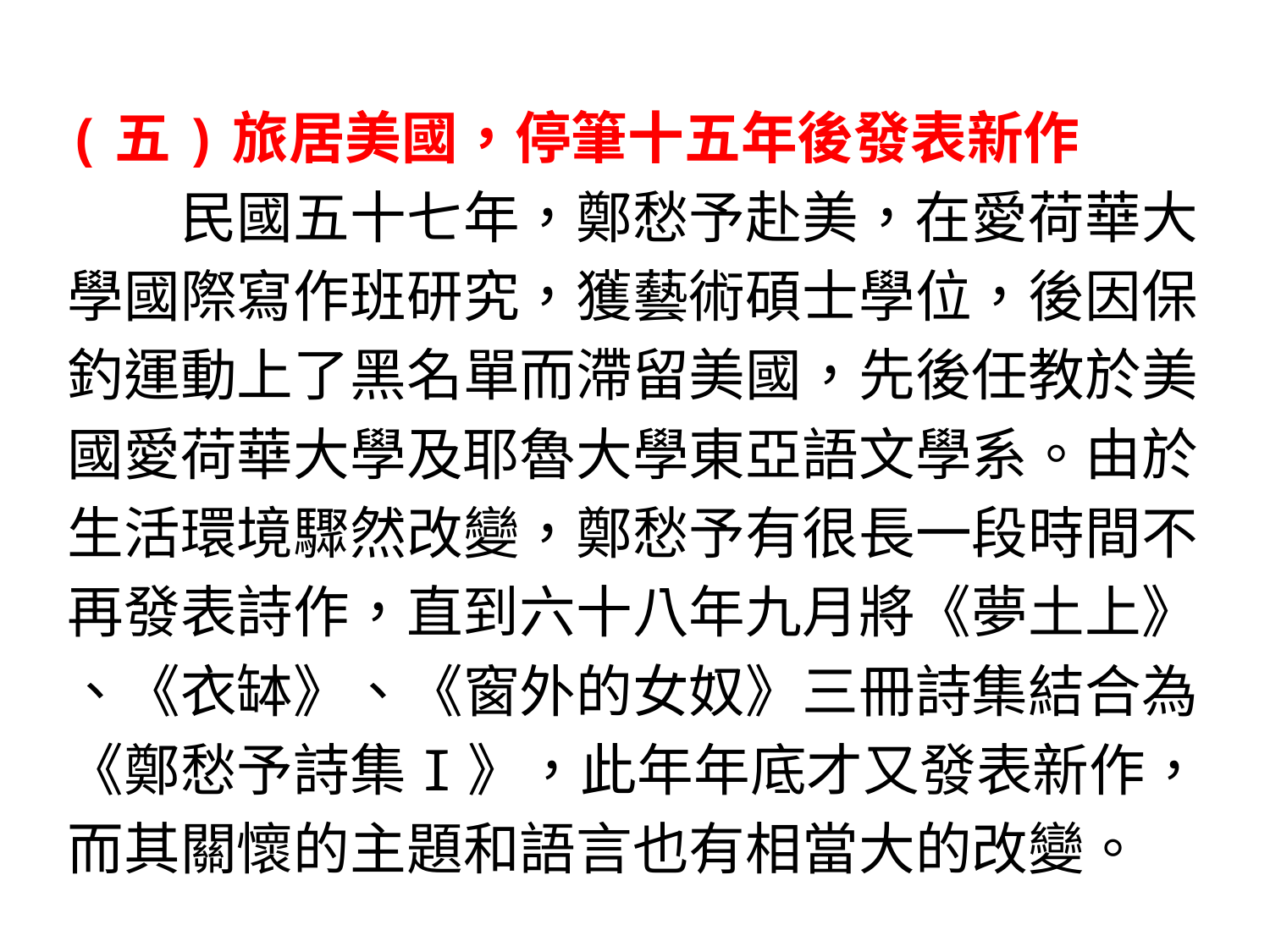

作者介紹-9
(五)旅居美國，停筆十五年後發表新作
　　民國五十七年，鄭愁予赴美，在愛荷華大
學國際寫作班研究，獲藝術碩士學位，後因保
釣運動上了黑名單而滯留美國，先後任教於美
國愛荷華大學及耶魯大學東亞語文學系。由於
生活環境驟然改變，鄭愁予有很長一段時間不
再發表詩作，直到六十八年九月將《夢土上》
、《衣缽》、《窗外的女奴》三冊詩集結合為
《鄭愁予詩集I》，此年年底才又發表新作，
而其關懷的主題和語言也有相當大的改變。